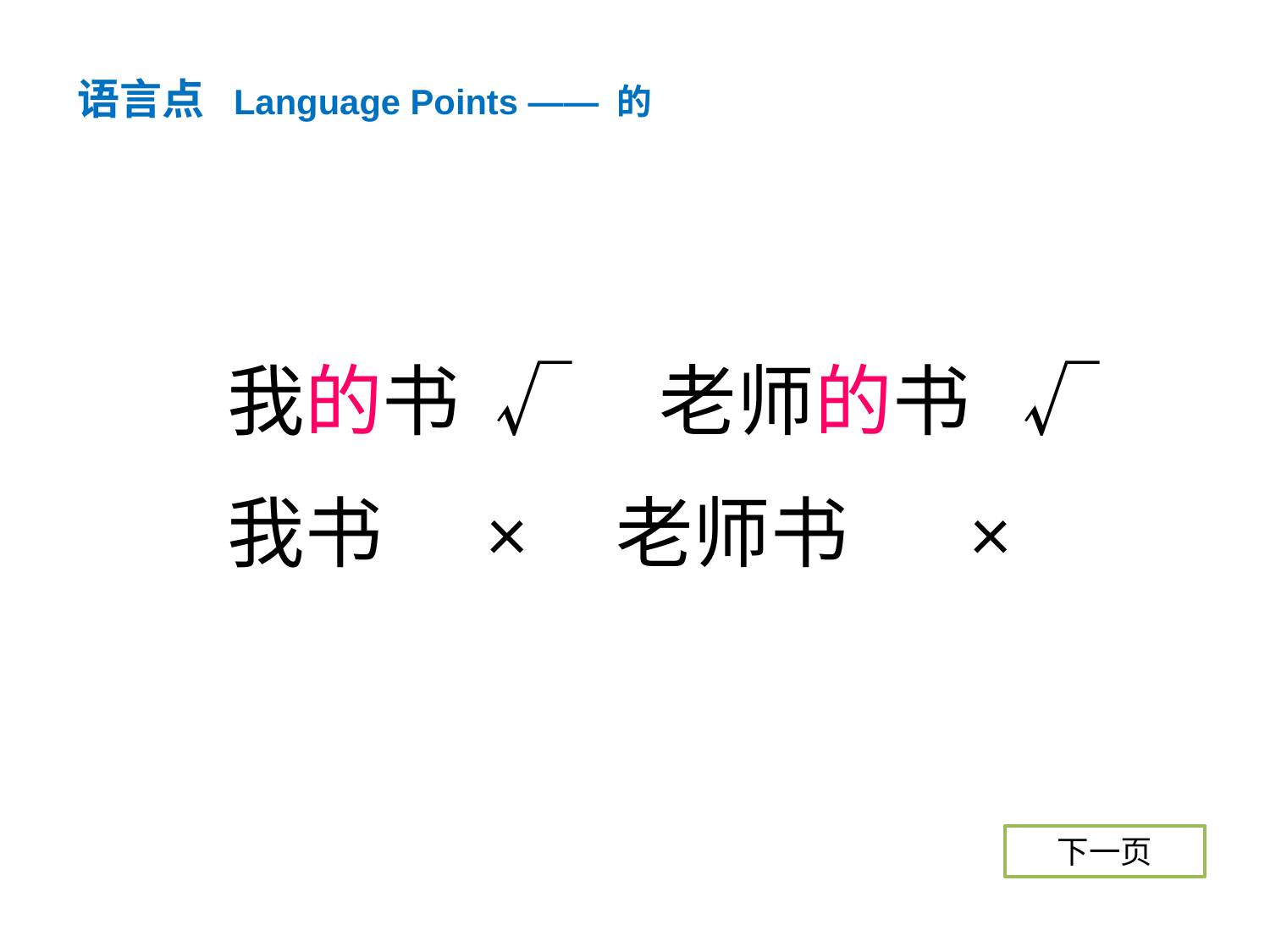

语言点  Language Points —— 的
我的书  √     老师的书   √
我书     ×    老师书      ×
下一页